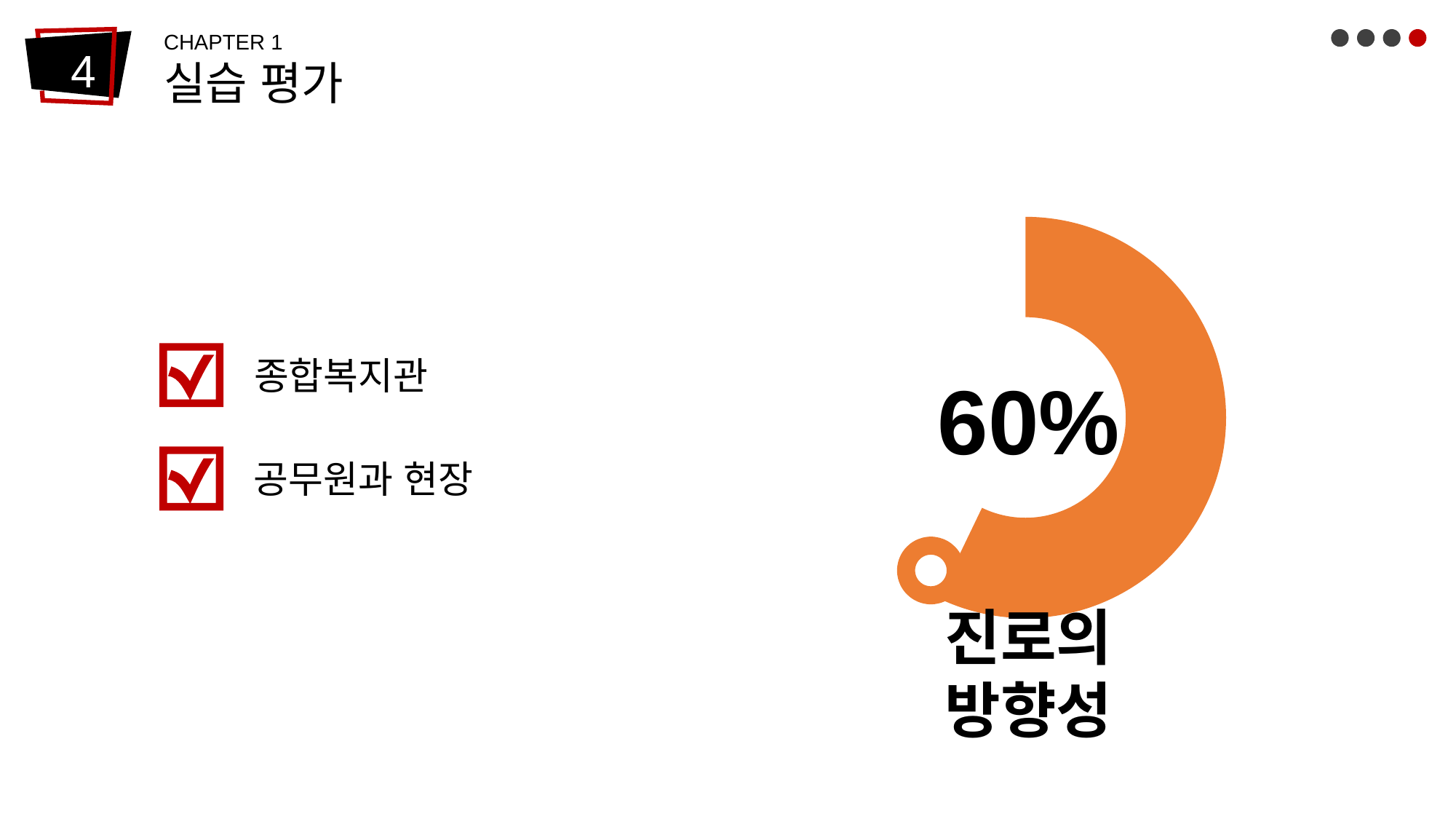

CHAPTER 1
실습 평가

4

1

### Chart

| Category | Sales |
|---|---|
| 1st Qtr | 60.0 |
| 2nd Qtr | 45.0 |
60%

진로의 방향성

종합복지관

공무원과 현장